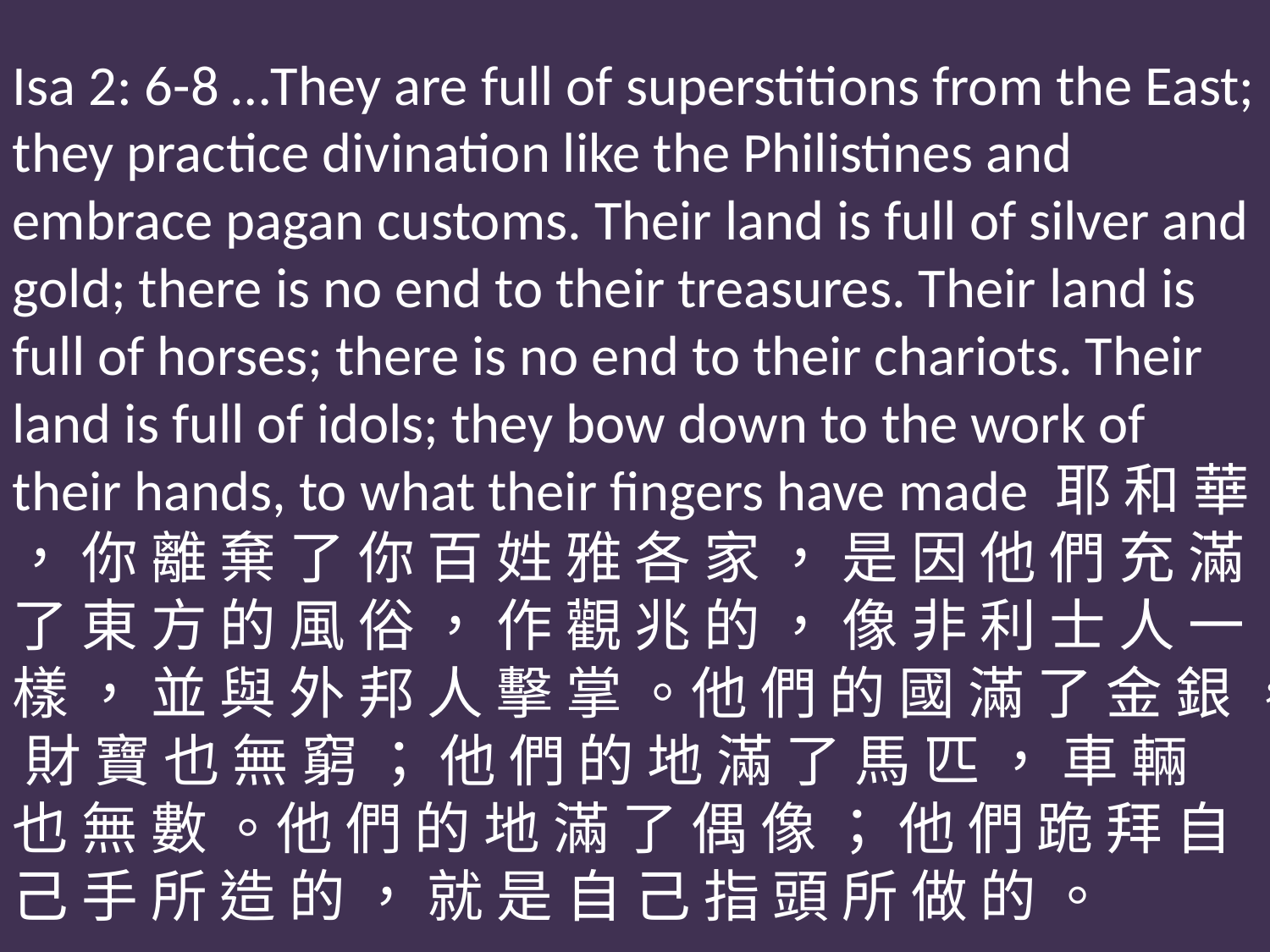

Isa 2: 6-8 …They are full of superstitions from the East; they practice divination like the Philistines and embrace pagan customs. Their land is full of silver and gold; there is no end to their treasures. Their land is full of horses; there is no end to their chariots. Their land is full of idols; they bow down to the work of their hands, to what their fingers have made 耶 和 華 ， 你 離 棄 了 你 百 姓 雅 各 家 ， 是 因 他 們 充 滿 了 東 方 的 風 俗 ， 作 觀 兆 的 ， 像 非 利 士 人 一 樣 ， 並 與 外 邦 人 擊 掌 。他 們 的 國 滿 了 金 銀 ， 財 寶 也 無 窮 ； 他 們 的 地 滿 了 馬 匹 ， 車 輛 也 無 數 。他 們 的 地 滿 了 偶 像 ； 他 們 跪 拜 自 己 手 所 造 的 ， 就 是 自 己 指 頭 所 做 的 。